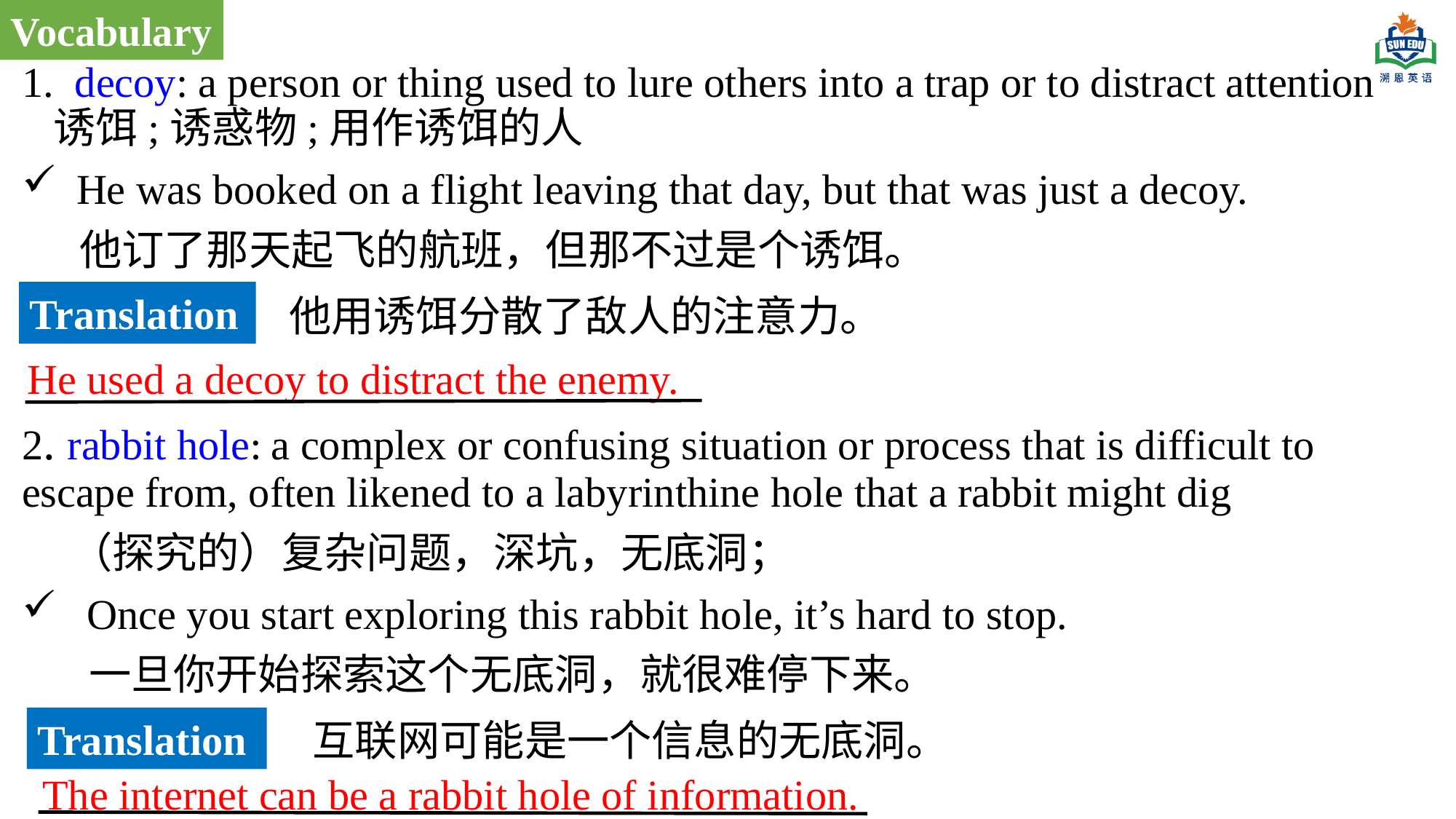

Vocabulary
1.  decoy: a person or thing used to lure others into a trap or to distract attention       诱饵;诱惑物;用作诱饵的人
He was booked on a flight leaving that day, but that was just a decoy.
     他订了那天起飞的航班，但那不过是个诱饵。

2. rabbit hole: a complex or confusing situation or process that is difficult to escape from, often likened to a labyrinthine hole that a rabbit might dig
    （探究的）复杂问题，深坑，无底洞；
 Once you start exploring this rabbit hole, it’s hard to stop.
      一旦你开始探索这个无底洞，就很难停下来。
Translation
他用诱饵分散了敌人的注意力。
He used a decoy to distract the enemy.
Translation
互联网可能是一个信息的无底洞。
The internet can be a rabbit hole of information.